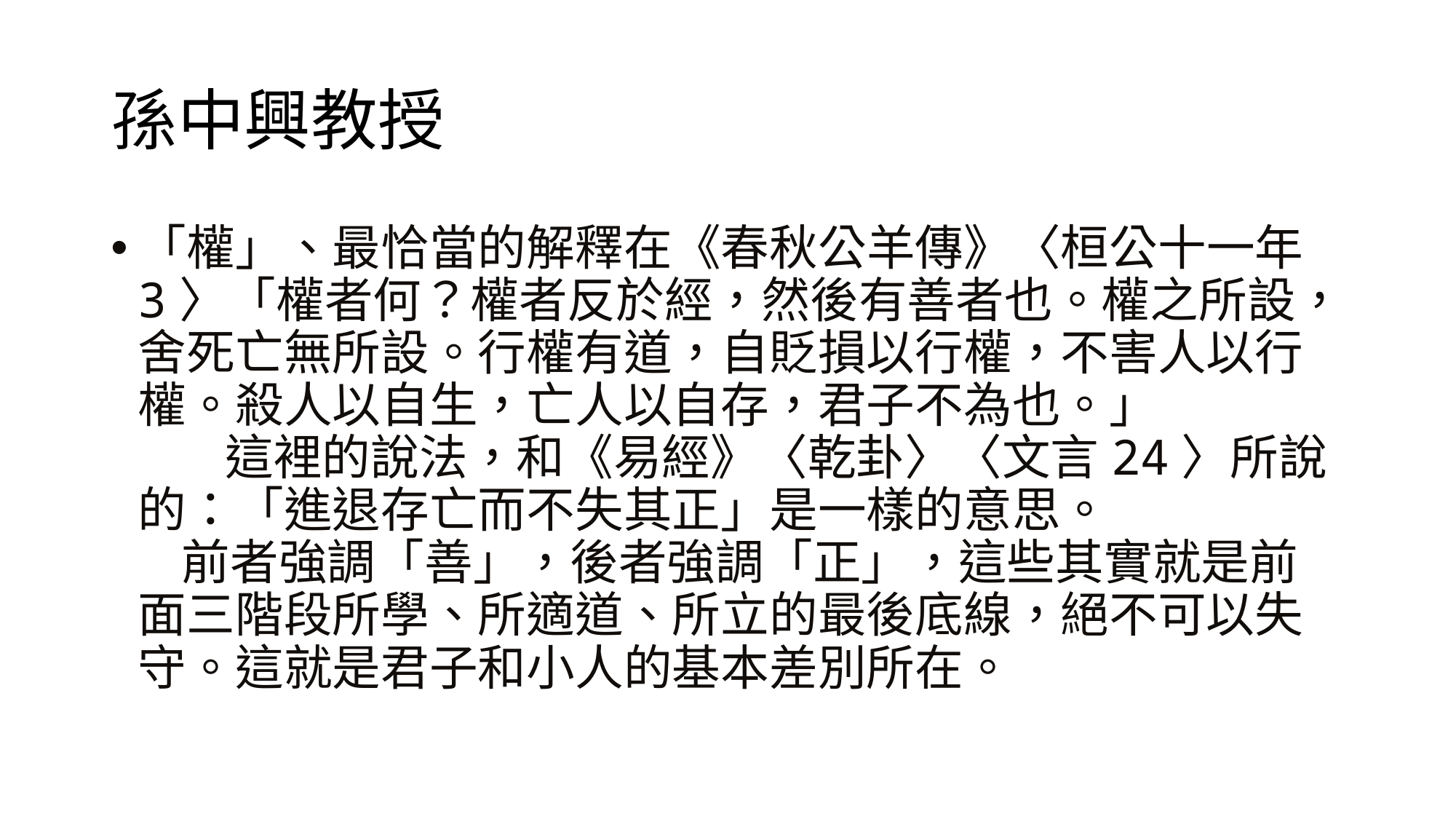

# 孫中興教授
「權」、最恰當的解釋在《春秋公羊傳》〈桓公十一年3〉「權者何？權者反於經，然後有善者也。權之所設，舍死亡無所設。行權有道，自貶損以行權，不害人以行權。殺人以自生，亡人以自存，君子不為也。」                          這裡的說法，和《易經》〈乾卦〉〈文言24〉所說的：「進退存亡而不失其正」是一樣的意思。                          前者強調「善」，後者強調「正」，這些其實就是前面三階段所學、所適道、所立的最後底線，絕不可以失守。這就是君子和小人的基本差別所在。